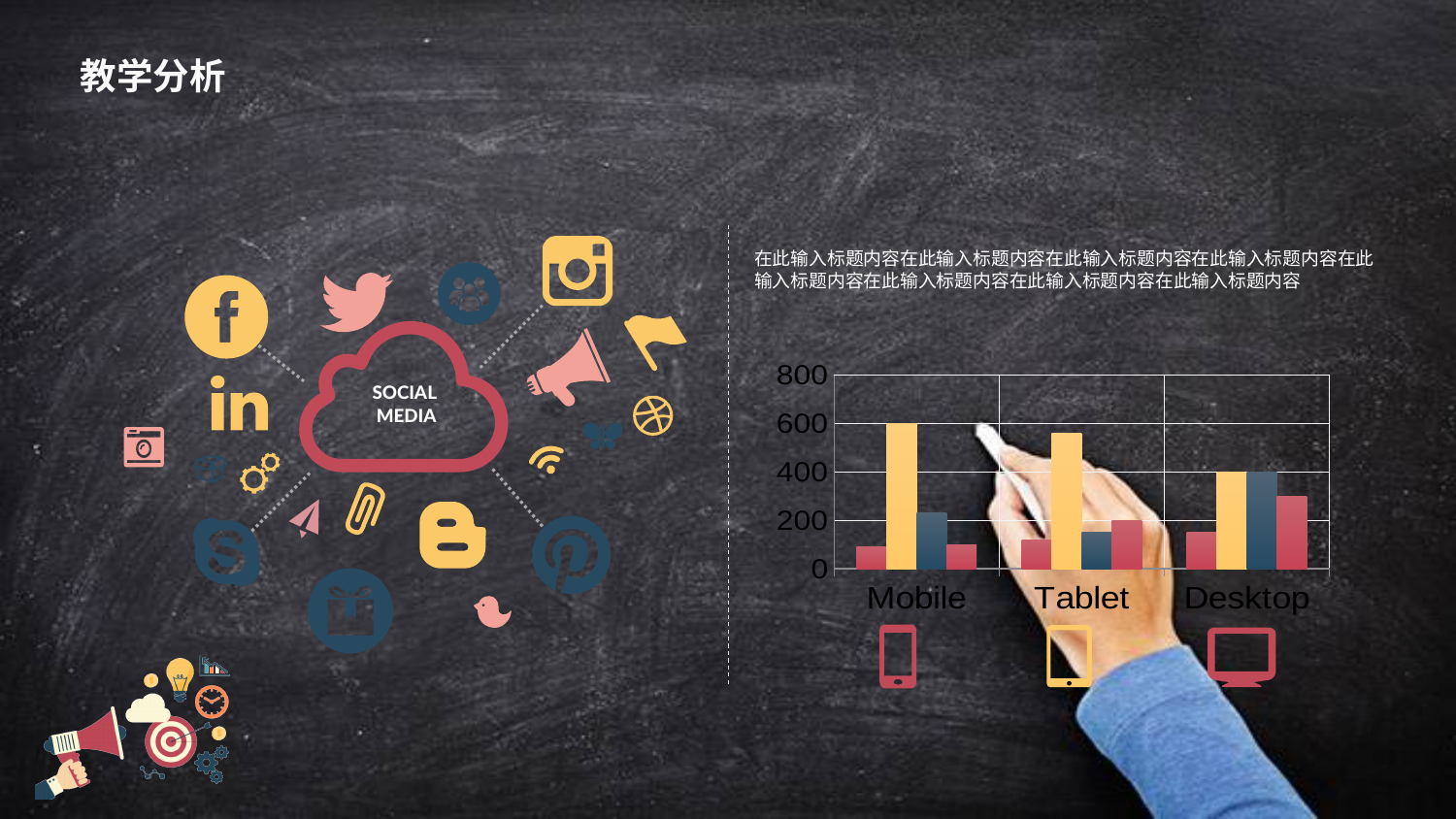

教学分析

在此输入标题内容在此输入标题内容在此输入标题内容在此输入标题内容在此输入标题内容在此输入标题内容在此输入标题内容在此输入标题内容

### Chart

| Category | Twitter | Facebook | Instagram | Youtube |
|---|---|---|---|---|
| Mobile | 90.0 | 600.0 | 230.0 | 100.0 |
| Tablet | 120.0 | 560.0 | 150.0 | 200.0 |
| Desktop | 150.0 | 400.0 | 400.0 | 300.0 |
SOCIAL
MEDIA